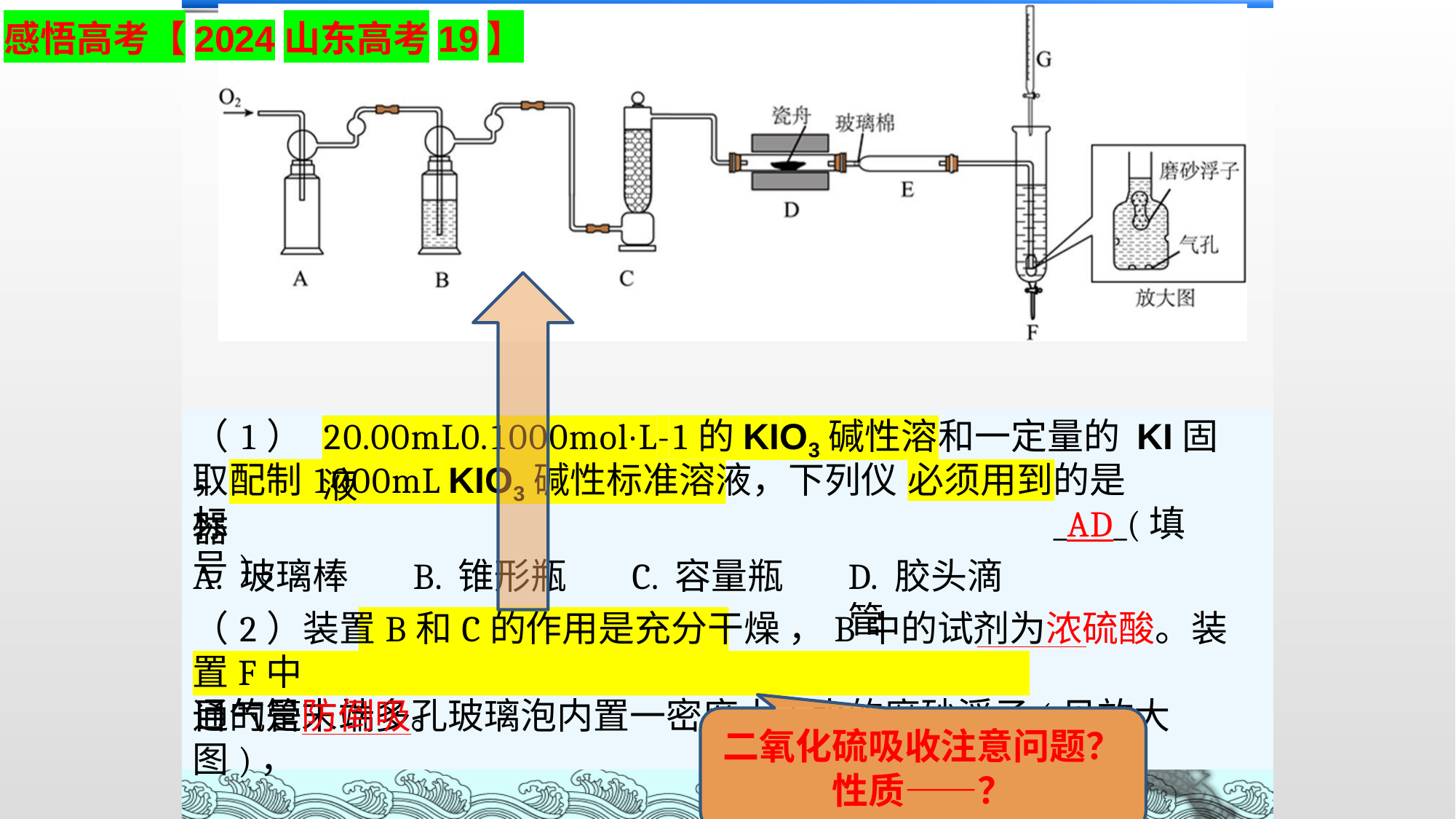

感悟高考【2024山东高考19】

（1）取
20.00mL0.1000mol·L-1的KIO3碱性溶液
和一定量的 KI固体

，配制1000mL KIO3碱性标准溶液，下列仪器
的是_AD_(填

必须用到
标号)。
A. 玻璃棒	B.	锥形瓶	C.	容量瓶
D. 胶头滴管

（2）装置B和C的作用是充分干燥 ，B中的试剂为浓硫酸。装置F中
通气管末端多孔玻璃泡内置一密度小于水的磨砂浮子(见放大图)，

目的是防倒吸。

二氧化硫吸收注意问题？

性质——？